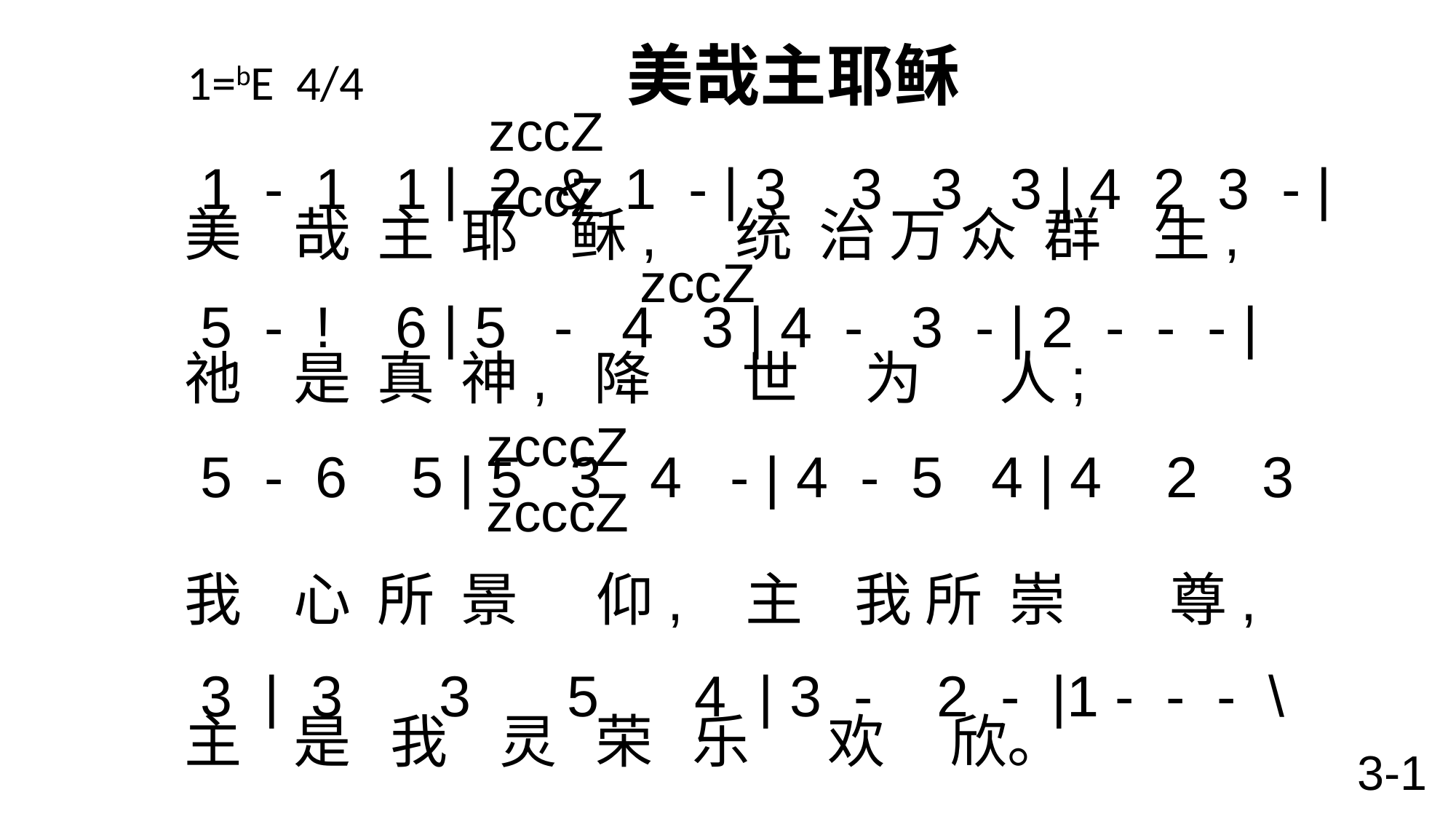

# 1=bE  4/4                       美哉主耶稣
zccZ                                    zccZ
 1  -  1   1 |  2  &  1  - | 3    3   3   3 | 4  2  3  - |
美    哉  主  耶    稣,    统  治 万 众  群    生,
 5  -  !    6 | 5   -   4   3 | 4  -   3  - | 2  -  -  - |
祂    是  真  神,  降       世     为      人;
 5  -  6    5 | 5   3   4   - | 4  -  5   4 | 4    2    3
我    心  所  景      仰,   主    我 所  崇        尊,
 3  |  3      3      5      4  | 3  -    2  -  |1 -  -  -  \
主    是   我    灵   荣   乐      欢     欣。
zccZ
zcccZ                                    zcccZ
3-1